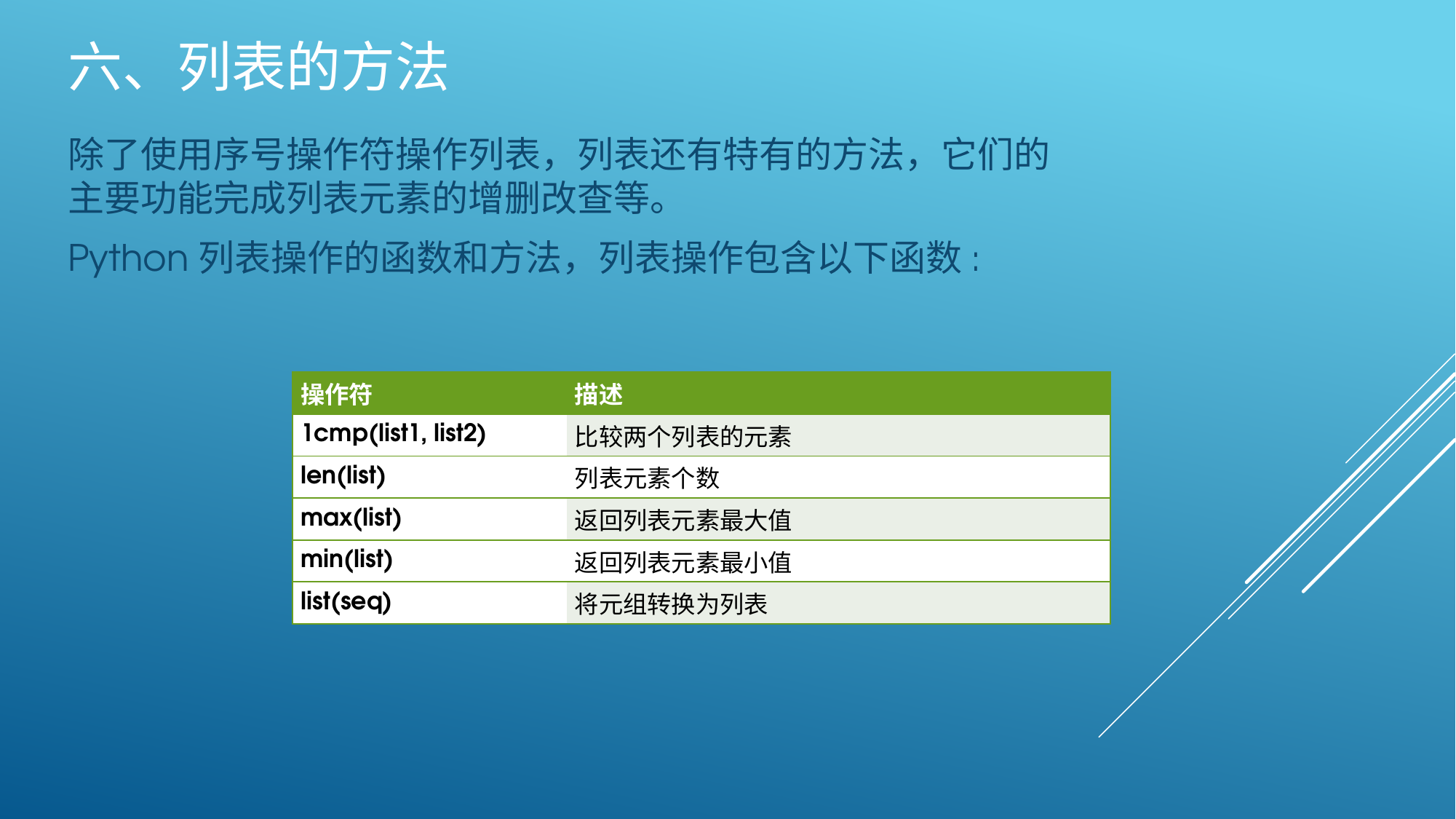

# 六、列表的方法
除了使用序号操作符操作列表，列表还有特有的方法，它们的主要功能完成列表元素的增删改查等。
Python列表操作的函数和方法，列表操作包含以下函数:

| 操作符 | 描述 |
| --- | --- |
| 1cmp(list1, list2) | 比较两个列表的元素 |
| len(list) | 列表元素个数 |
| max(list) | 返回列表元素最大值 |
| min(list) | 返回列表元素最小值 |
| list(seq) | 将元组转换为列表 |